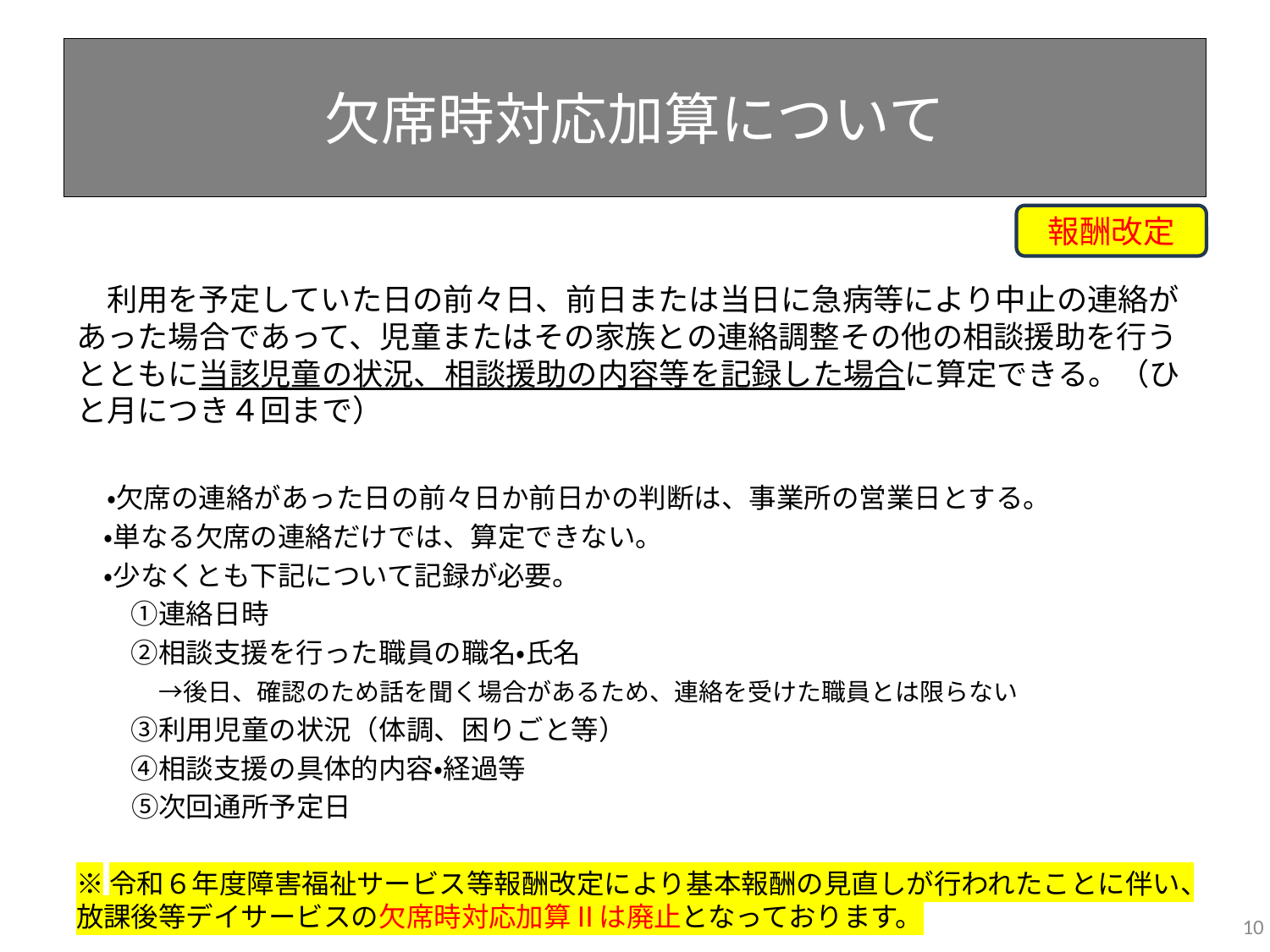

# 欠席時対応加算について
報酬改定
　利用を予定していた日の前々日、前日または当日に急病等により中止の連絡があった場合であって、児童またはその家族との連絡調整その他の相談援助を行うとともに当該児童の状況、相談援助の内容等を記録した場合に算定できる。（ひと月につき４回まで）

　・欠席の連絡があった日の前々日か前日かの判断は、事業所の営業日とする。
　・単なる欠席の連絡だけでは、算定できない。
　・少なくとも下記について記録が必要。
　　①連絡日時
　　②相談支援を行った職員の職名・氏名
　　　→後日、確認のため話を聞く場合があるため、連絡を受けた職員とは限らない
　　③利用児童の状況（体調、困りごと等）
　　④相談支援の具体的内容・経過等
　　⑤次回通所予定日

※令和６年度障害福祉サービス等報酬改定により基本報酬の見直しが行われたことに伴い、放課後等デイサービスの欠席時対応加算Ⅱは廃止となっております。
10